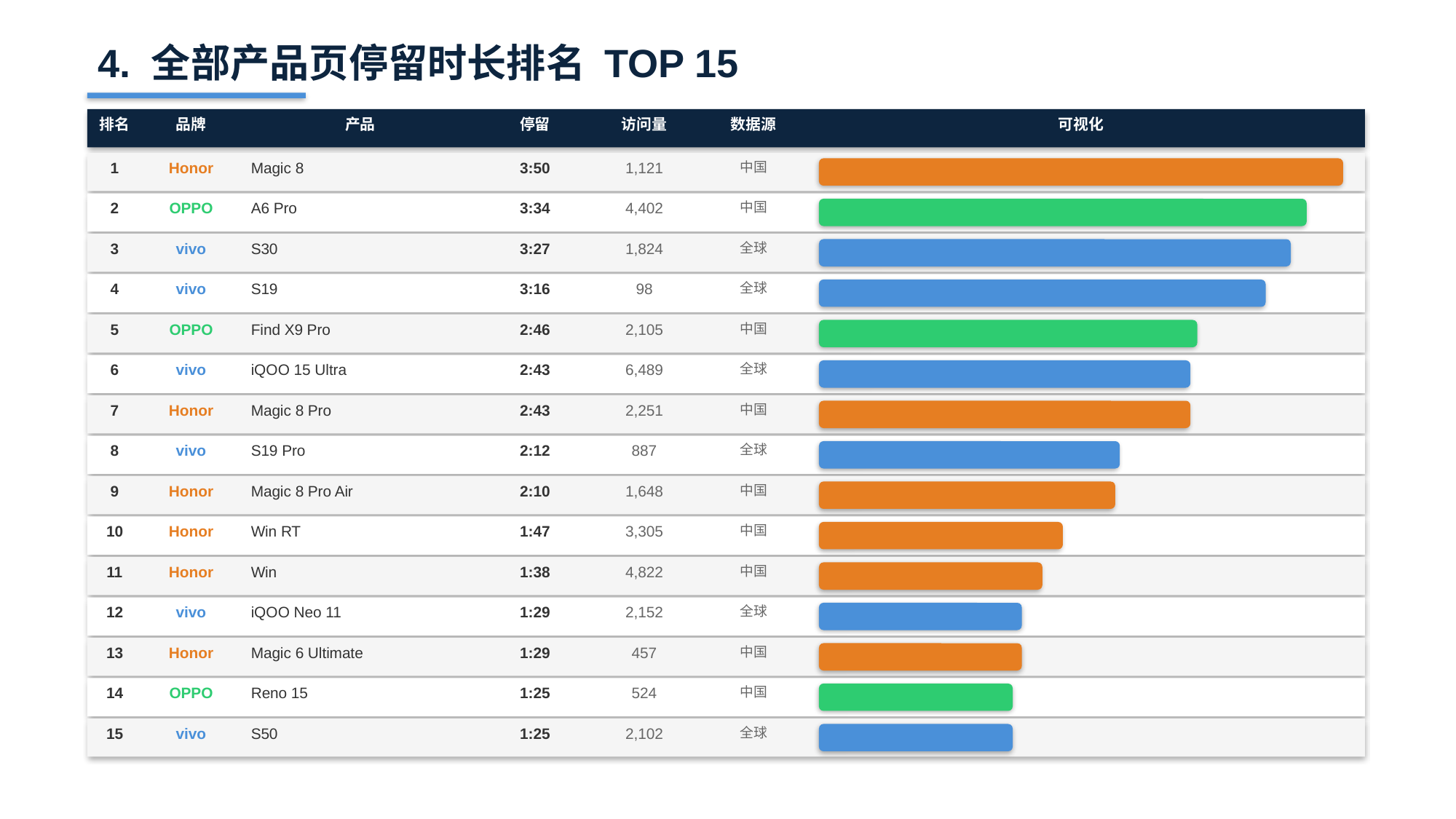

4. 全部产品页停留时长排名 TOP 15

排名
品牌
产品
停留
访问量
数据源
可视化

1
Honor
Magic 8
3:50
1,121
中国

2
OPPO
A6 Pro
3:34
4,402
中国

3
vivo
S30
3:27
1,824
全球

4
vivo
S19
3:16
98
全球

5
OPPO
Find X9 Pro
2:46
2,105
中国

6
vivo
iQOO 15 Ultra
2:43
6,489
全球

7
Honor
Magic 8 Pro
2:43
2,251
中国

8
vivo
S19 Pro
2:12
887
全球

9
Honor
Magic 8 Pro Air
2:10
1,648
中国

10
Honor
Win RT
1:47
3,305
中国

11
Honor
Win
1:38
4,822
中国

12
vivo
iQOO Neo 11
1:29
2,152
全球

13
Honor
Magic 6 Ultimate
1:29
457
中国

14
OPPO
Reno 15
1:25
524
中国

15
vivo
S50
1:25
2,102
全球